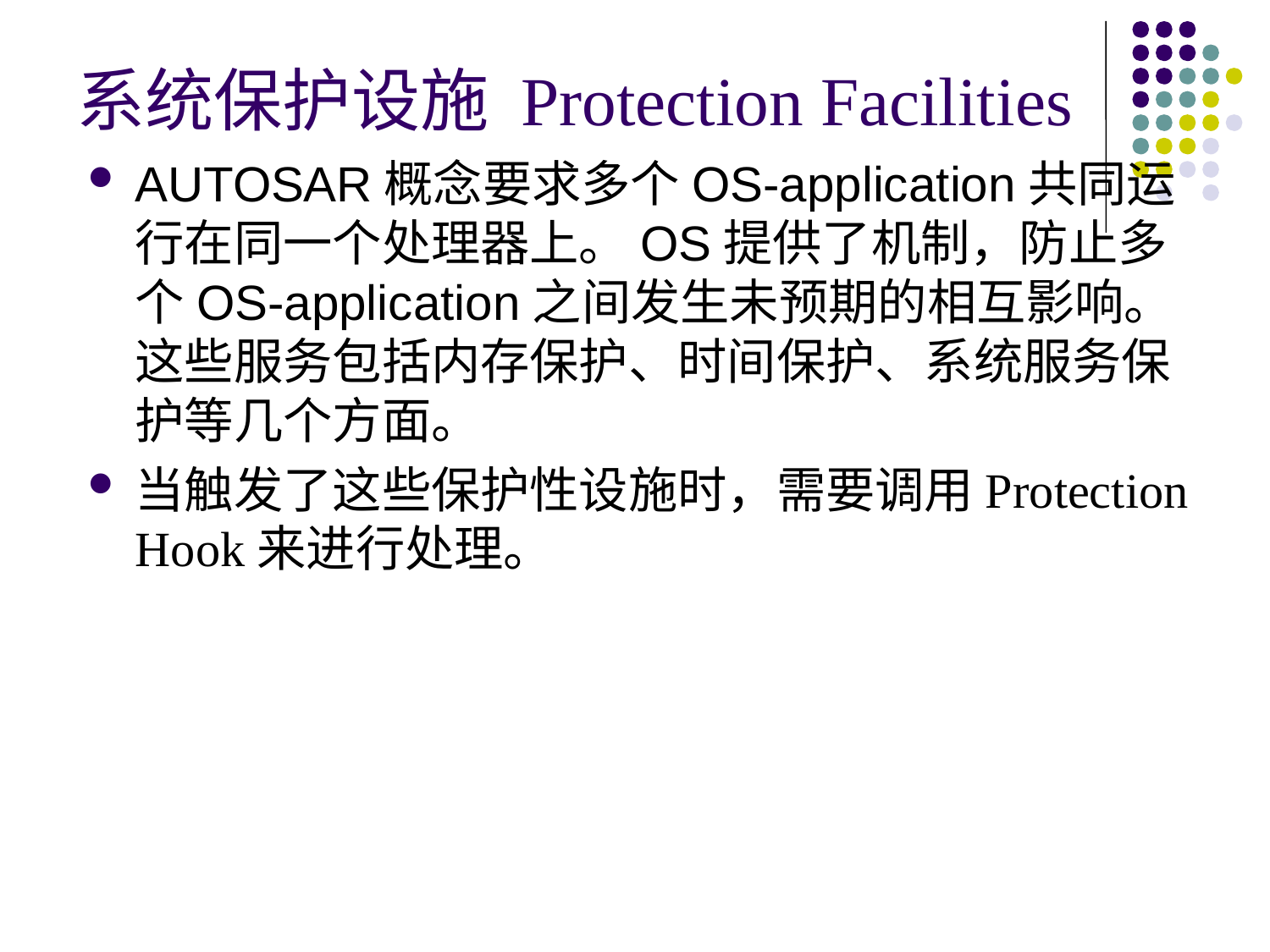

# 系统保护设施 Protection Facilities
AUTOSAR概念要求多个OS-application共同运行在同一个处理器上。OS提供了机制，防止多个OS-application之间发生未预期的相互影响。这些服务包括内存保护、时间保护、系统服务保护等几个方面。
当触发了这些保护性设施时，需要调用Protection Hook来进行处理。